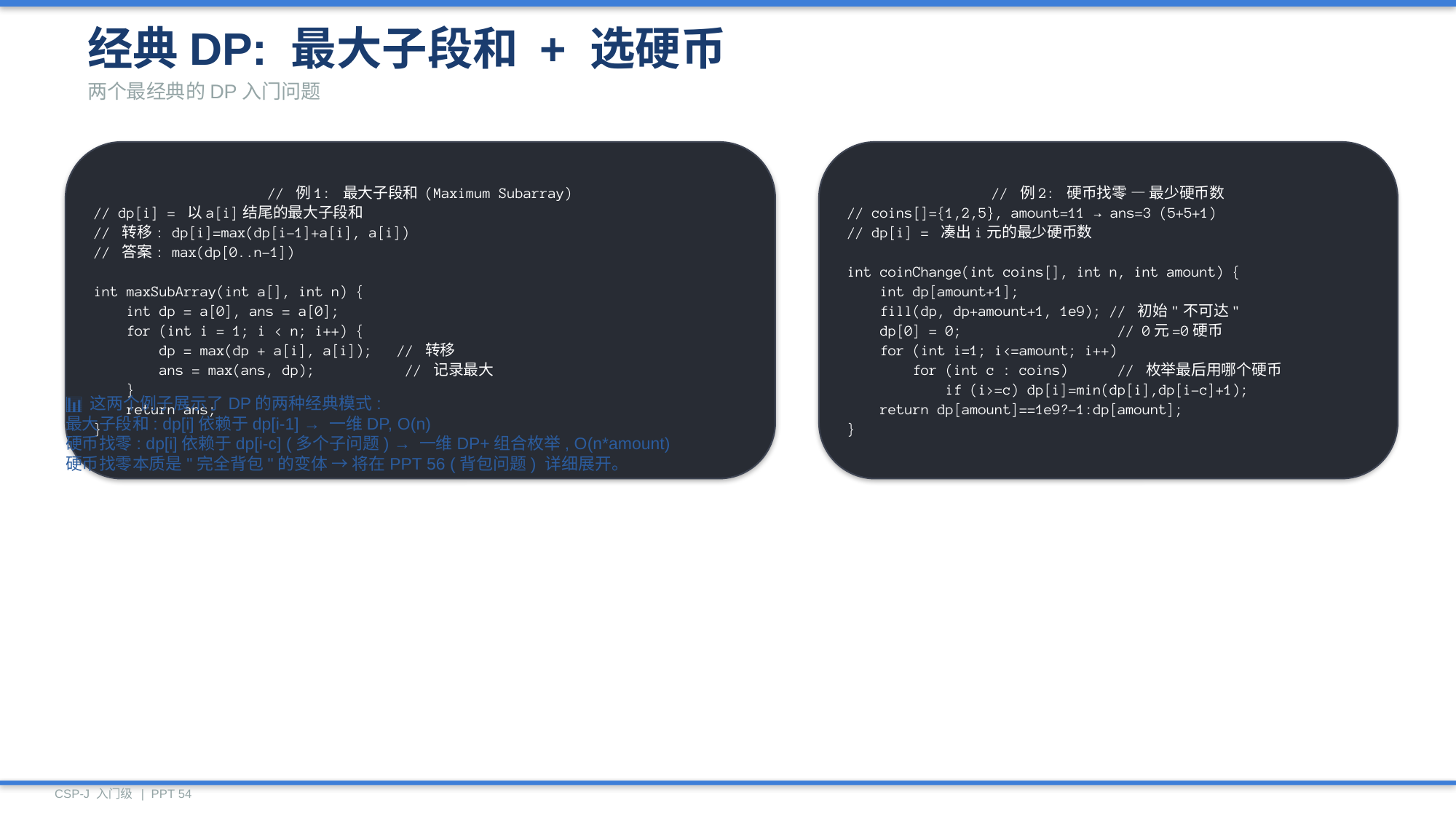

经典DP: 最大子段和 + 选硬币
两个最经典的DP入门问题
// 例1: 最大子段和 (Maximum Subarray)
// dp[i] = 以a[i]结尾的最大子段和
// 转移: dp[i]=max(dp[i-1]+a[i], a[i])
// 答案: max(dp[0..n-1])

int maxSubArray(int a[], int n) {
    int dp = a[0], ans = a[0];
    for (int i = 1; i < n; i++) {
        dp = max(dp + a[i], a[i]);   // 转移
        ans = max(ans, dp);           // 记录最大
    }
    return ans;
}
// 例2: 硬币找零 — 最少硬币数
// coins[]={1,2,5}, amount=11 → ans=3 (5+5+1)
// dp[i] = 凑出i元的最少硬币数

int coinChange(int coins[], int n, int amount) {
    int dp[amount+1];
    fill(dp, dp+amount+1, 1e9); // 初始"不可达"
    dp[0] = 0;                   // 0元=0硬币
    for (int i=1; i<=amount; i++)
        for (int c : coins)      // 枚举最后用哪个硬币
            if (i>=c) dp[i]=min(dp[i],dp[i-c]+1);
    return dp[amount]==1e9?-1:dp[amount];
}
📊 这两个例子展示了DP的两种经典模式:
最大子段和: dp[i]依赖于dp[i-1] → 一维DP, O(n)
硬币找零: dp[i]依赖于dp[i-c] (多个子问题) → 一维DP+组合枚举, O(n*amount)
硬币找零本质是"完全背包"的变体 → 将在PPT 56 (背包问题) 详细展开。

CSP-J 入门级  |  PPT 54